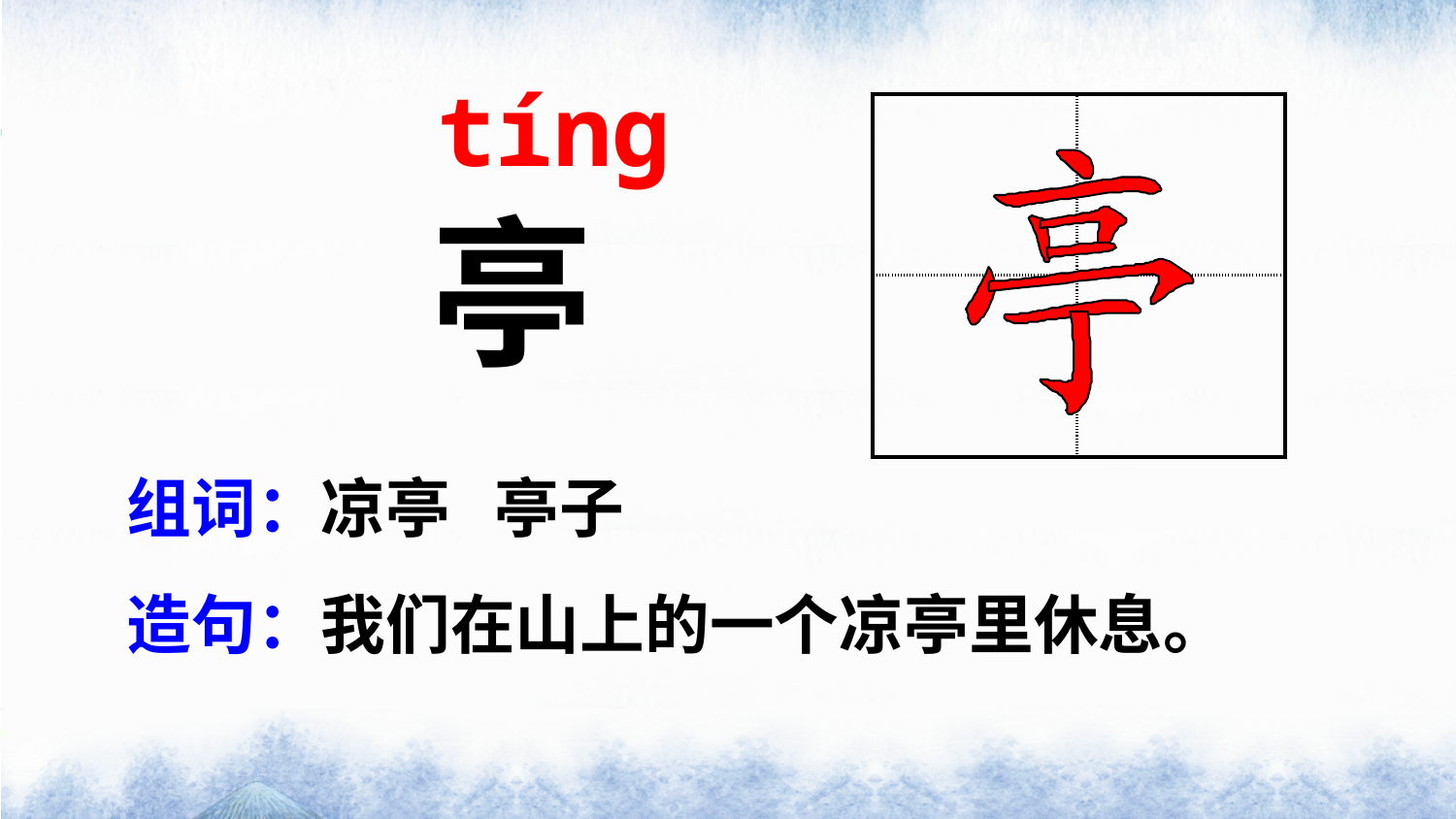

tínɡ
|  |  |
| --- | --- |
|  |  |

亭

组词：凉亭   亭子
造句：我们在山上的一个凉亭里休息。